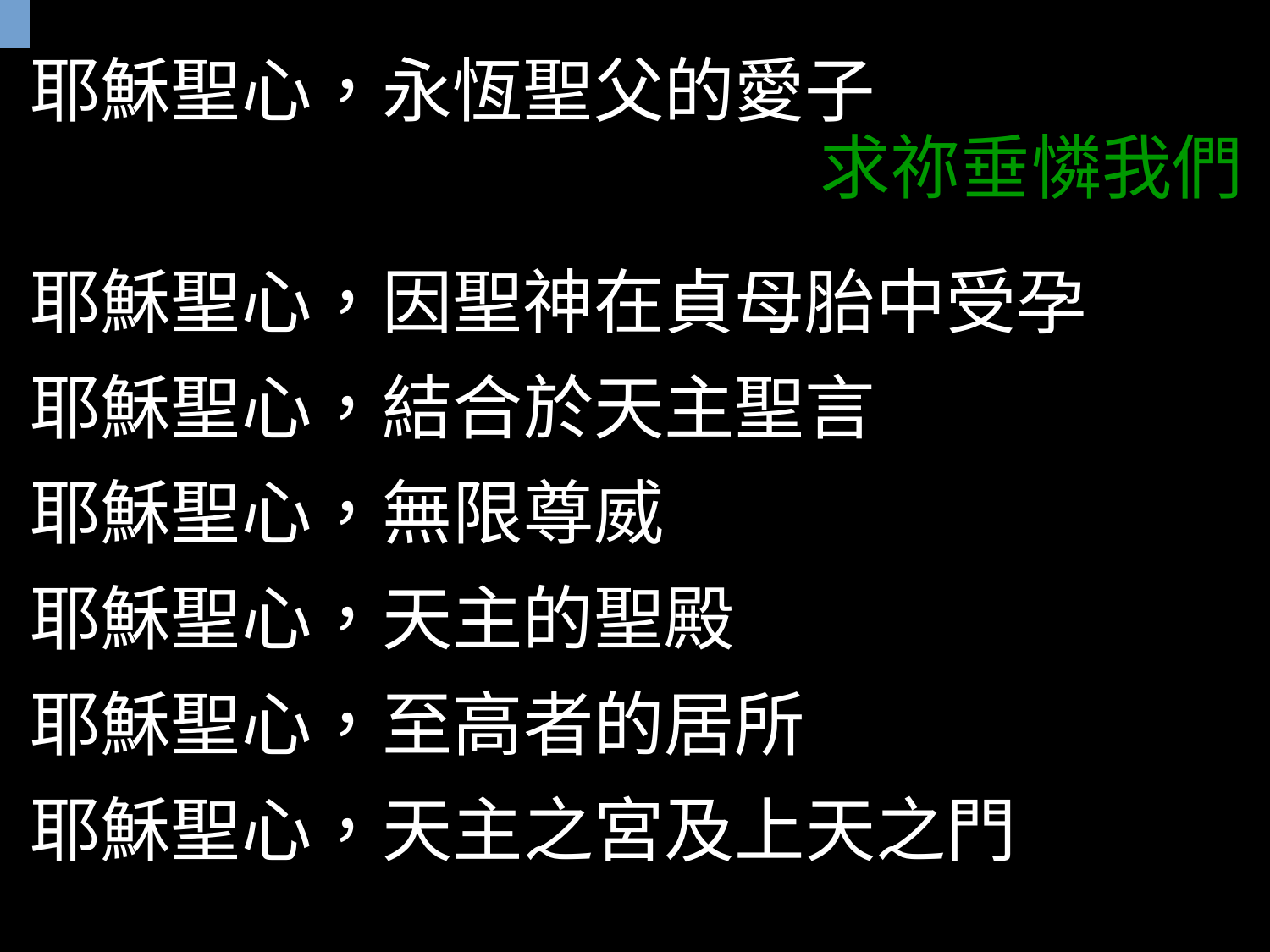

耶穌聖心，永恆聖父的愛子

耶穌聖心，因聖神在貞母胎中受孕
耶穌聖心，結合於天主聖言
耶穌聖心，無限尊威
耶穌聖心，天主的聖殿
耶穌聖心，至高者的居所
耶穌聖心，天主之宮及上天之門

求祢垂憐我們
|  |
| --- |
|  |